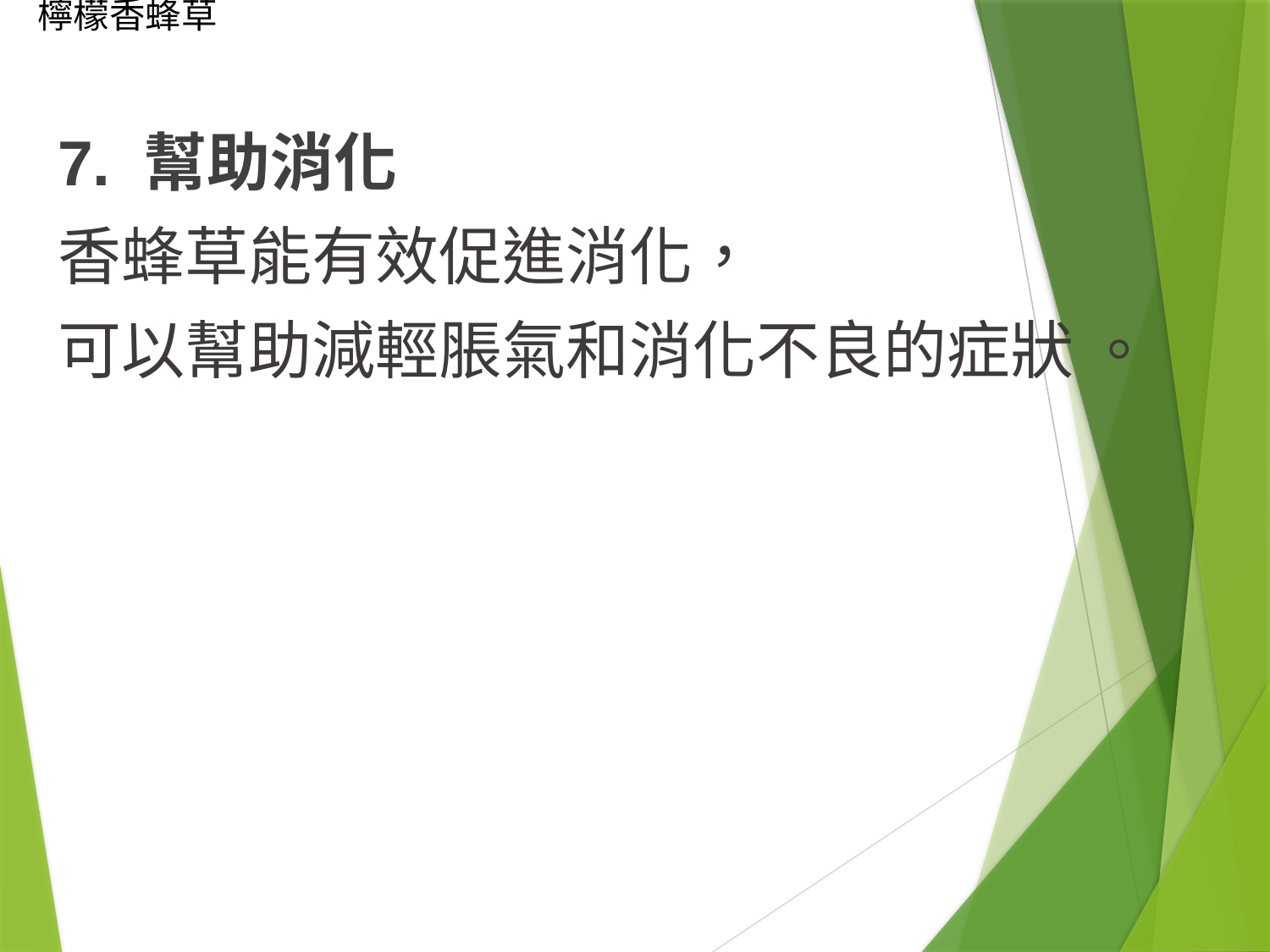

# 檸檬香蜂草
7. 幫助消化
香蜂草能有效促進消化，
可以幫助減輕脹氣和消化不良的症狀 。